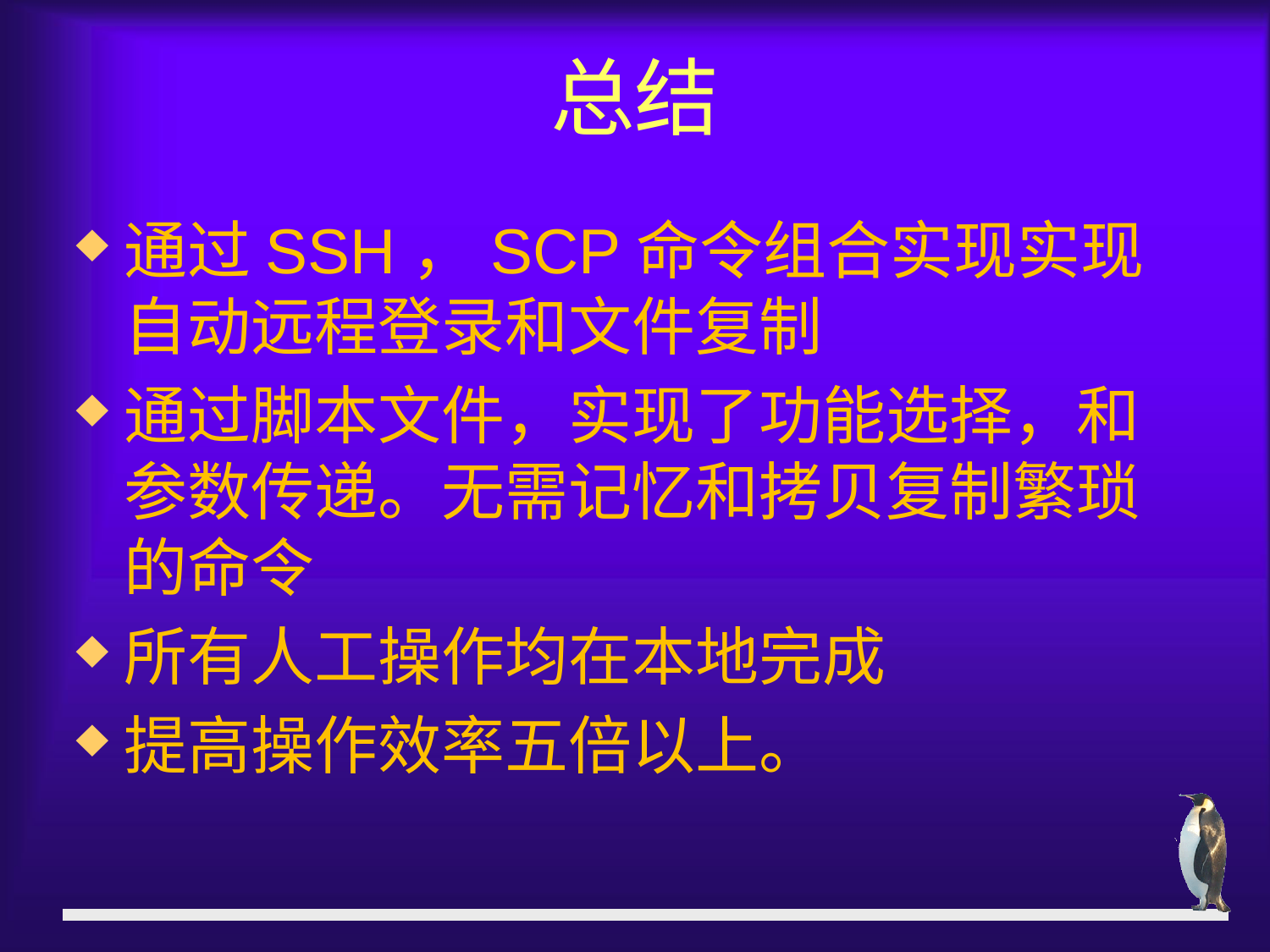

# 总结
通过SSH，SCP命令组合实现实现自动远程登录和文件复制
通过脚本文件，实现了功能选择，和参数传递。无需记忆和拷贝复制繁琐的命令
所有人工操作均在本地完成
提高操作效率五倍以上。